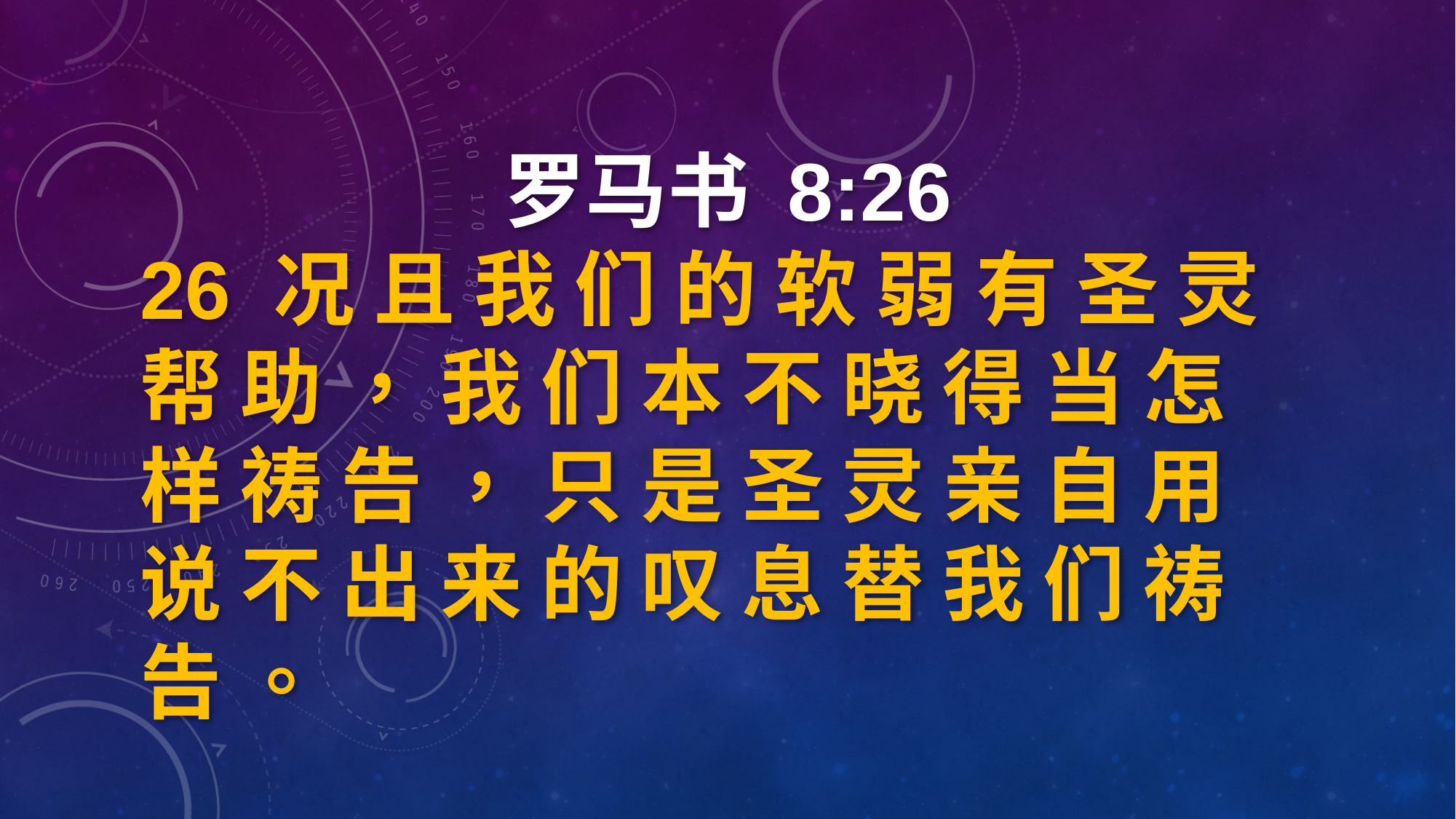

罗马书 8:26
26 况 且 我 们 的 软 弱 有 圣 灵 帮 助 ， 我 们 本 不 晓 得 当 怎 样 祷 告 ， 只 是 圣 灵 亲 自 用 说 不 出 来 的 叹 息 替 我 们 祷 告 。